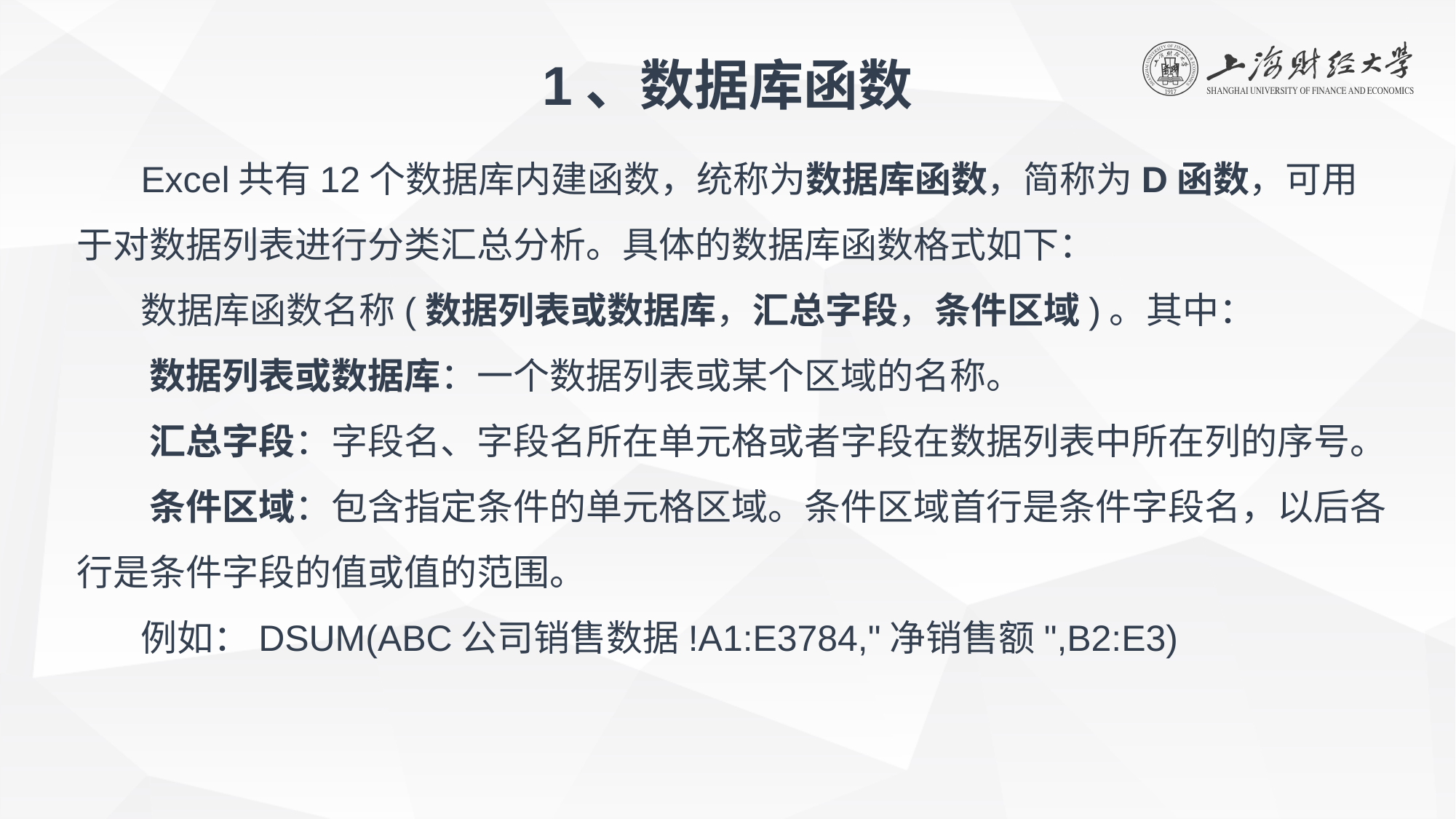

1、数据库函数
Excel共有12个数据库内建函数，统称为数据库函数，简称为D函数，可用于对数据列表进行分类汇总分析。具体的数据库函数格式如下：
数据库函数名称(数据列表或数据库，汇总字段，条件区域)。其中：
数据列表或数据库：一个数据列表或某个区域的名称。
汇总字段：字段名、字段名所在单元格或者字段在数据列表中所在列的序号。
条件区域：包含指定条件的单元格区域。条件区域首行是条件字段名，以后各行是条件字段的值或值的范围。
例如：DSUM(ABC公司销售数据!A1:E3784,"净销售额",B2:E3)